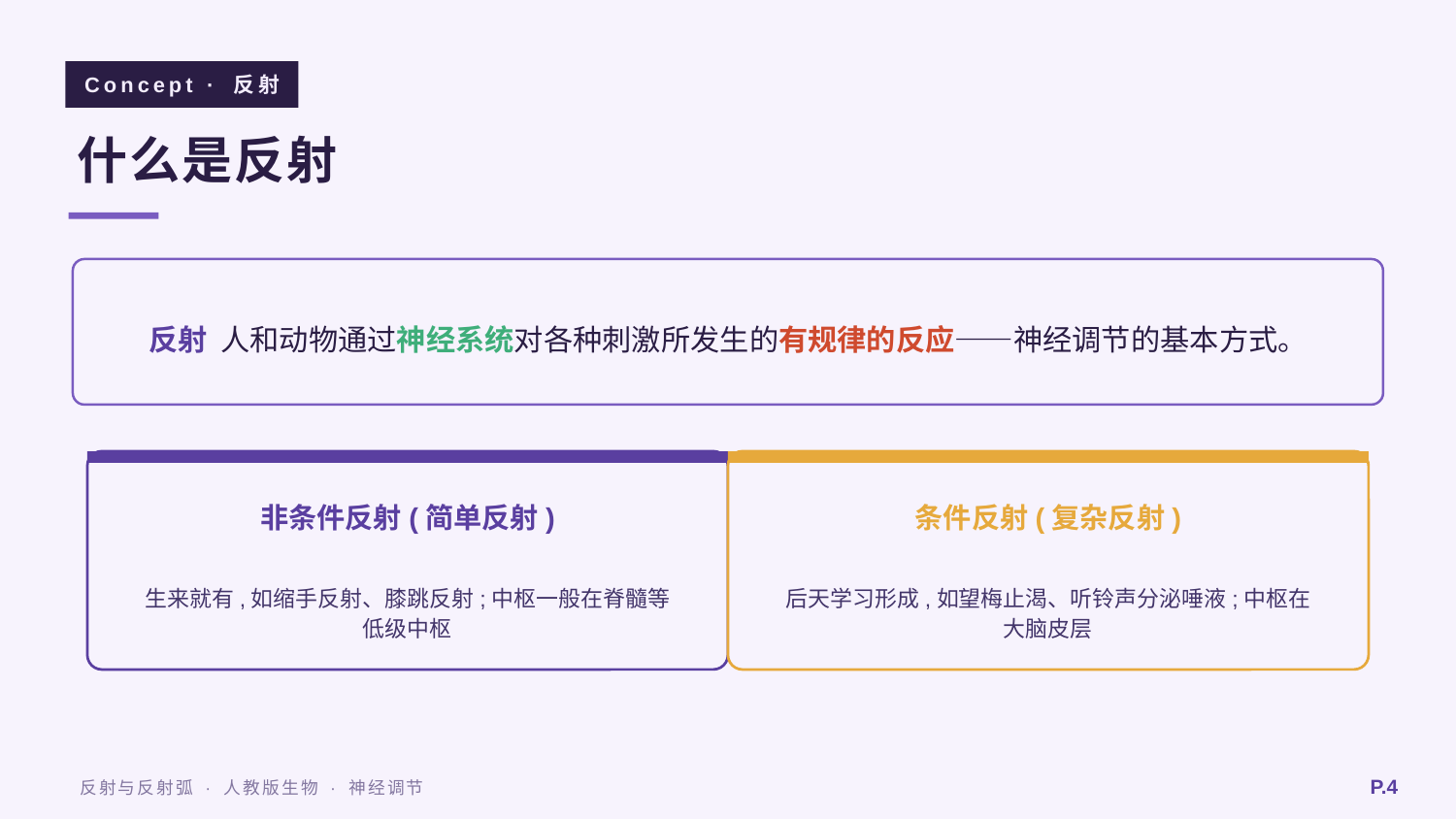

Concept · 反射

什么是反射

反射  人和动物通过神经系统对各种刺激所发生的有规律的反应——神经调节的基本方式。

非条件反射(简单反射)
条件反射(复杂反射)
生来就有,如缩手反射、膝跳反射;中枢一般在脊髓等低级中枢
后天学习形成,如望梅止渴、听铃声分泌唾液;中枢在大脑皮层
P.4
反射与反射弧 · 人教版生物 · 神经调节